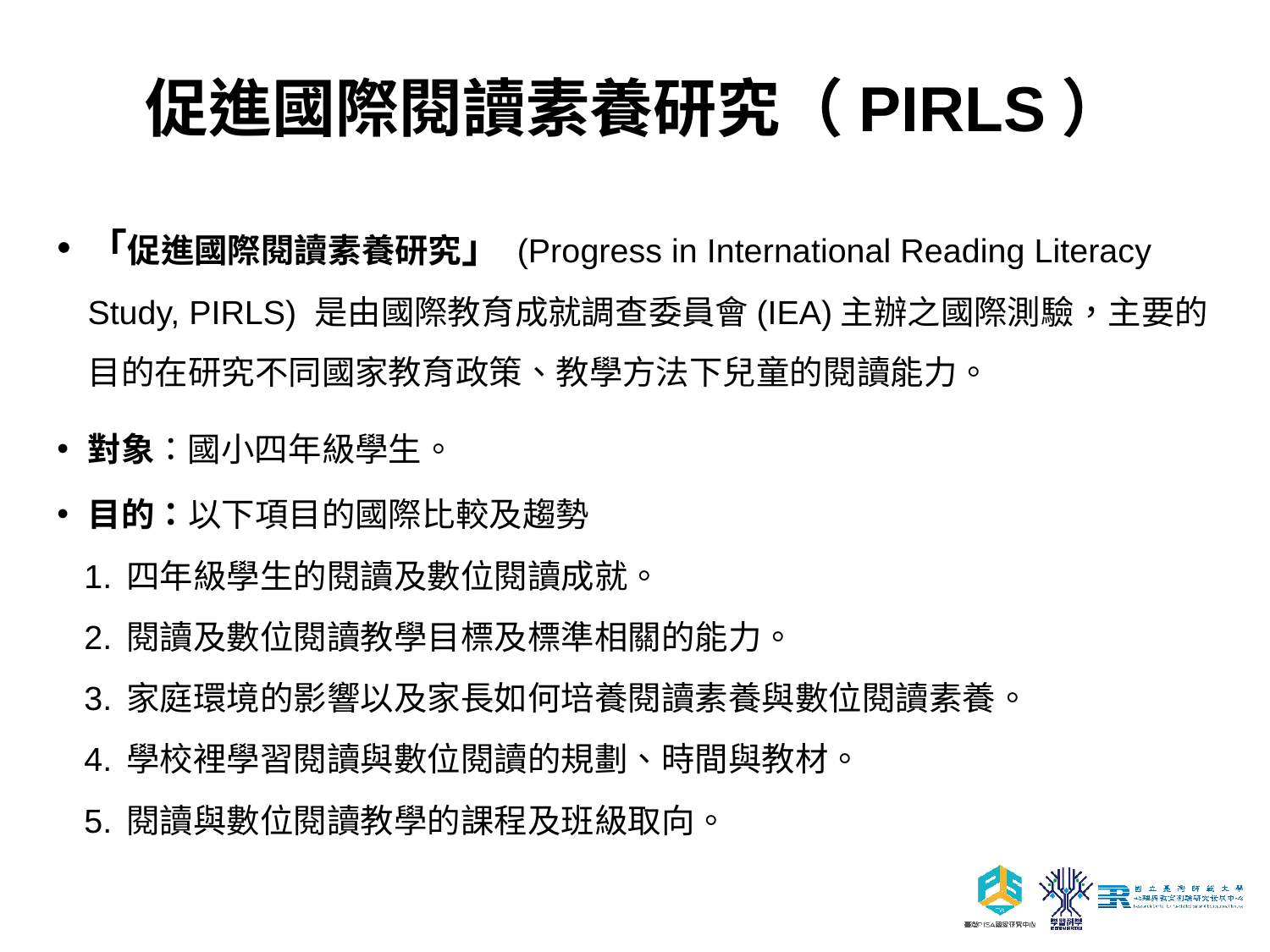

促進國際閱讀素養研究（PIRLS）
「促進國際閱讀素養研究」 (Progress in International Reading Literacy Study, PIRLS) 是由國際教育成就調查委員會(IEA)主辦之國際測驗，主要的目的在研究不同國家教育政策、教學方法下兒童的閱讀能力。
對象：國小四年級學生。
目的：以下項目的國際比較及趨勢
 四年級學生的閱讀及數位閱讀成就。
 閱讀及數位閱讀教學目標及標準相關的能力。
 家庭環境的影響以及家長如何培養閱讀素養與數位閱讀素養。
 學校裡學習閱讀與數位閱讀的規劃、時間與教材。
 閱讀與數位閱讀教學的課程及班級取向。